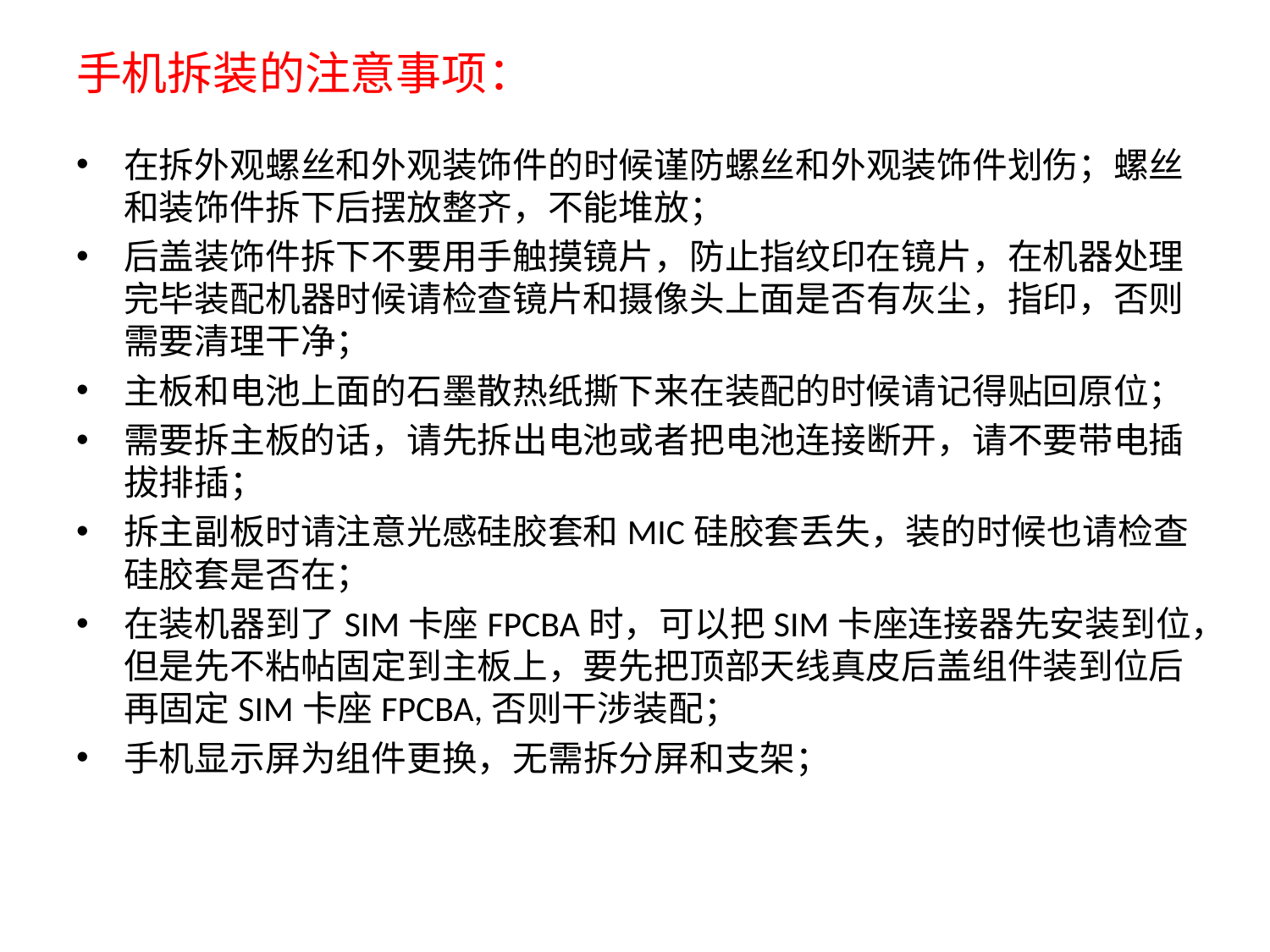

# 手机拆装的注意事项：
在拆外观螺丝和外观装饰件的时候谨防螺丝和外观装饰件划伤；螺丝和装饰件拆下后摆放整齐，不能堆放；
后盖装饰件拆下不要用手触摸镜片，防止指纹印在镜片，在机器处理完毕装配机器时候请检查镜片和摄像头上面是否有灰尘，指印，否则需要清理干净；
主板和电池上面的石墨散热纸撕下来在装配的时候请记得贴回原位；
需要拆主板的话，请先拆出电池或者把电池连接断开，请不要带电插拔排插；
拆主副板时请注意光感硅胶套和MIC硅胶套丢失，装的时候也请检查硅胶套是否在；
在装机器到了SIM卡座FPCBA时，可以把SIM卡座连接器先安装到位，但是先不粘帖固定到主板上，要先把顶部天线真皮后盖组件装到位后再固定SIM卡座FPCBA,否则干涉装配；
手机显示屏为组件更换，无需拆分屏和支架；